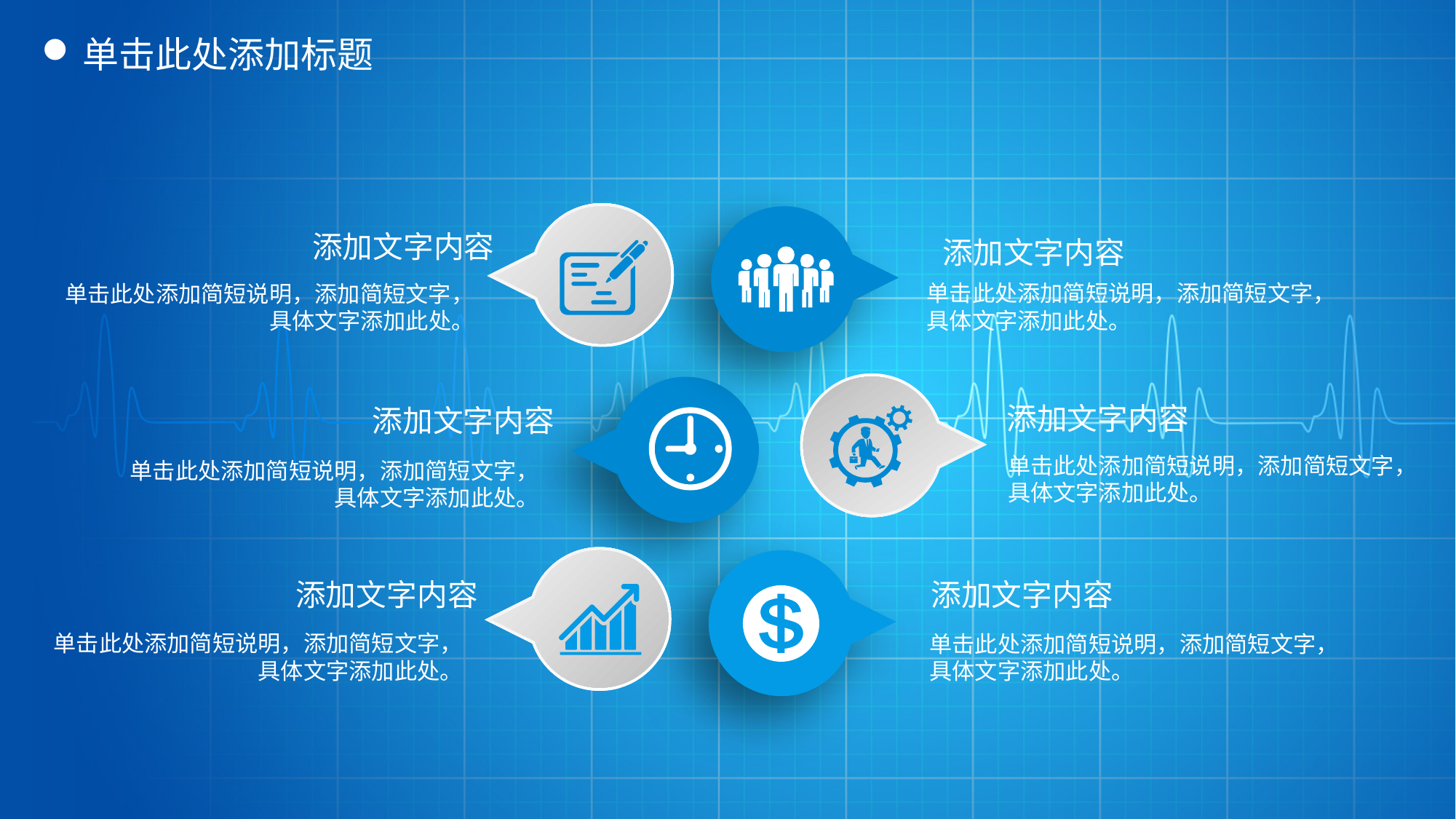

# 单击此处添加标题

添加文字内容
添加文字内容

单击此处添加简短说明，添加简短文字，
具体文字添加此处。
单击此处添加简短说明，添加简短文字，
具体文字添加此处。

添加文字内容
添加文字内容

单击此处添加简短说明，添加简短文字，
具体文字添加此处。
单击此处添加简短说明，添加简短文字，
具体文字添加此处。

添加文字内容
添加文字内容

单击此处添加简短说明，添加简短文字，
具体文字添加此处。
单击此处添加简短说明，添加简短文字，
具体文字添加此处。